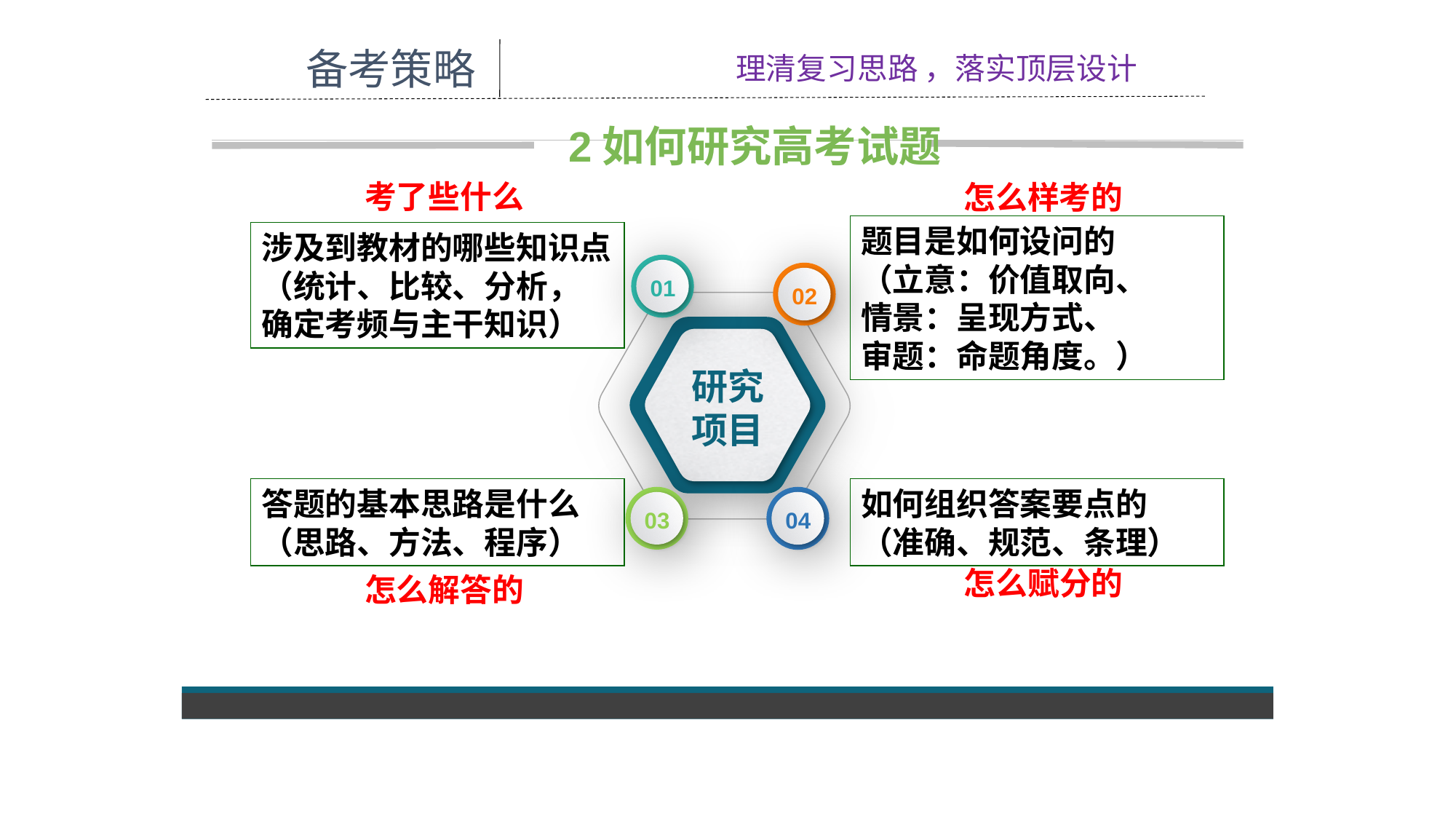

备考策略
理清复习思路 ，落实顶层设计
  2如何研究高考试题
考了些什么
怎么样考的
题目是如何设问的
（立意：价值取向、
情景：呈现方式、
审题：命题角度。）
涉及到教材的哪些知识点
（统计、比较、分析，
确定考频与主干知识）

01

02

研究项目
答题的基本思路是什么
（思路、方法、程序）
如何组织答案要点的
（准确、规范、条理）

04

03
怎么赋分的
怎么解答的